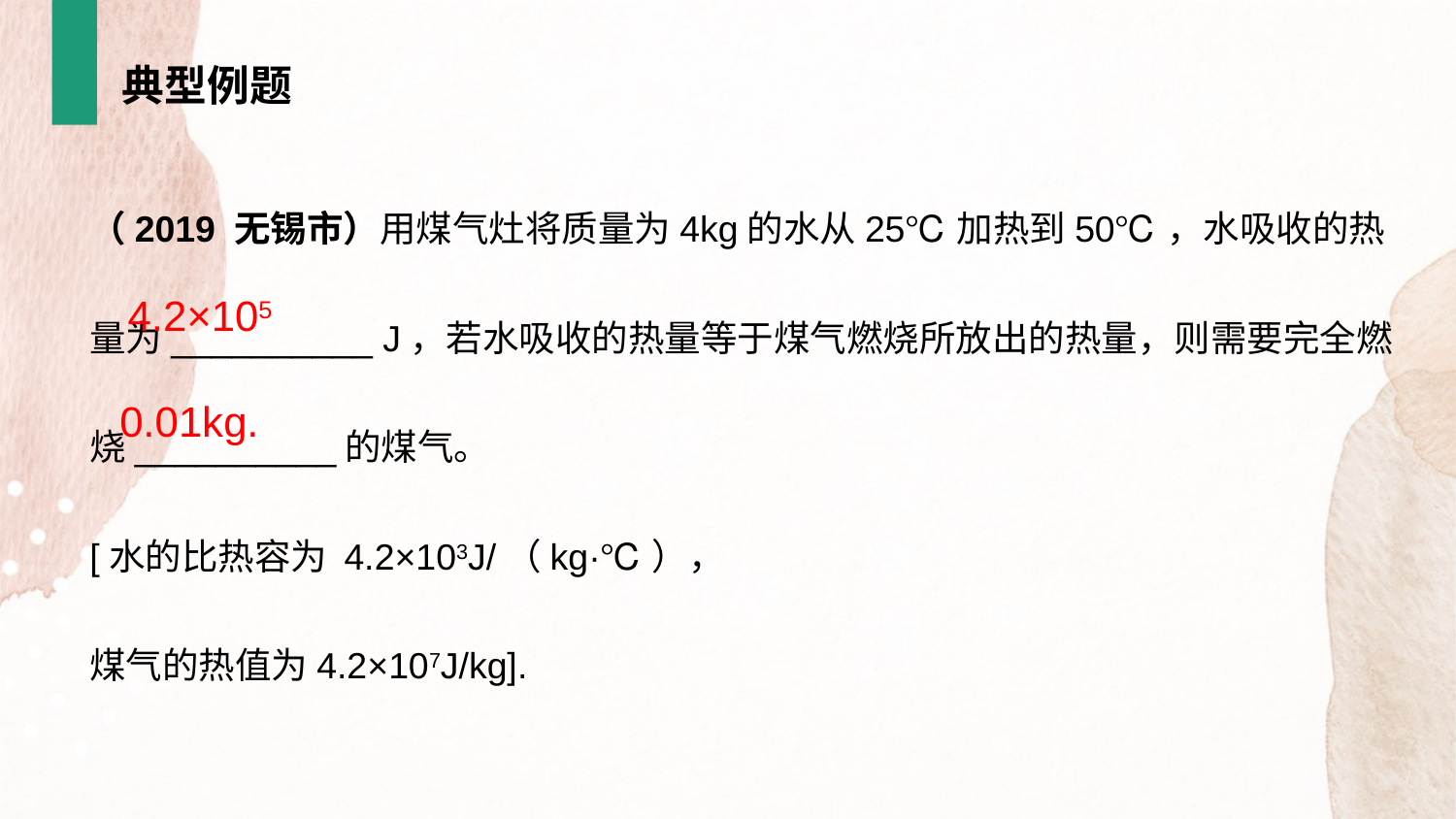

典型例题
（2019 无锡市）用煤气灶将质量为4kg的水从25℃加热到50℃，水吸收的热量为__________ J，若水吸收的热量等于煤气燃烧所放出的热量，则需要完全燃烧__________的煤气。
[水的比热容为 4.2×103J/（kg·℃），
煤气的热值为4.2×107J/kg].
4.2×105
0.01kg.